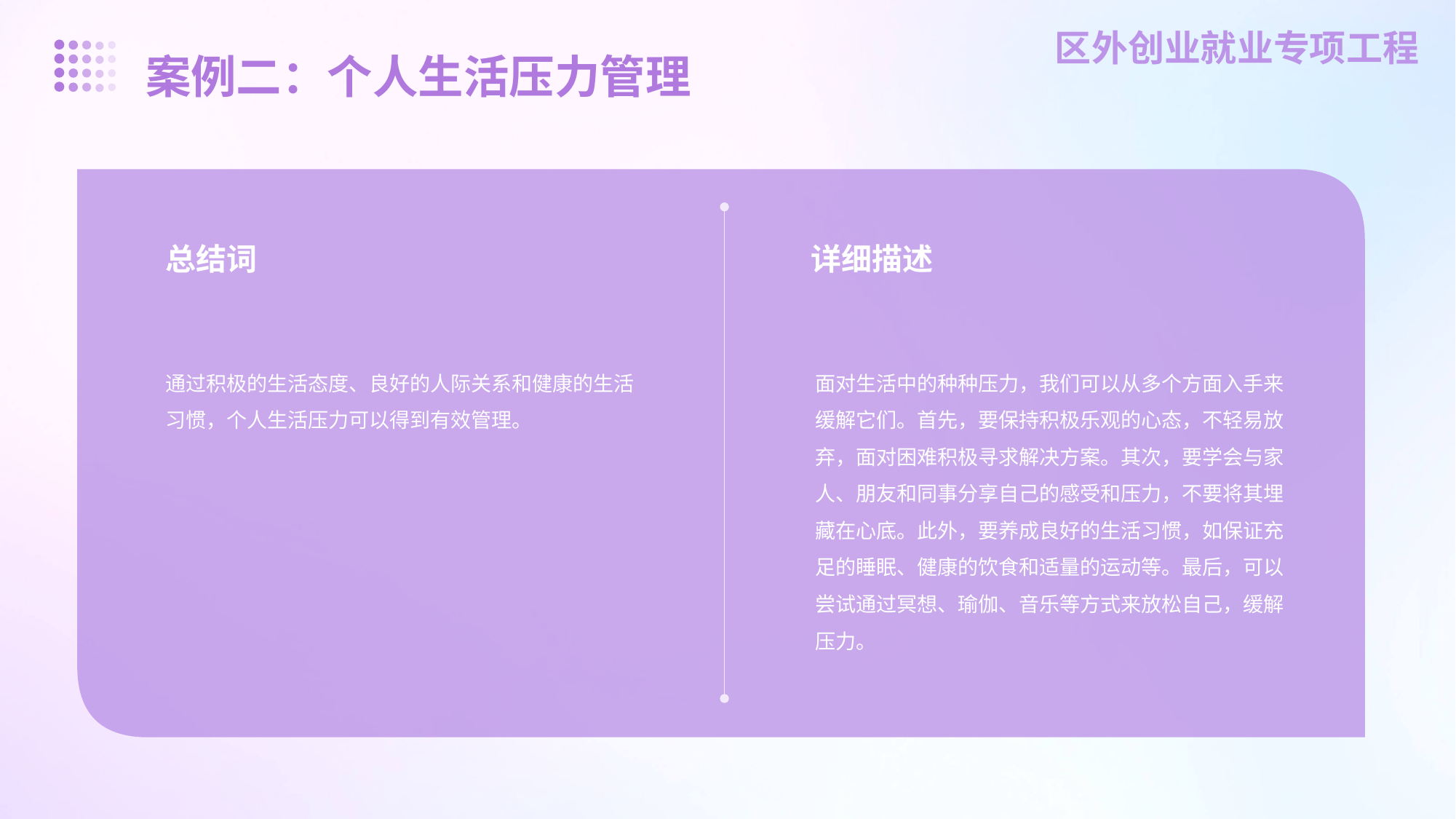

案例二：个人生活压力管理

总结词
详细描述
通过积极的生活态度、良好的人际关系和健康的生活习惯，个人生活压力可以得到有效管理。
面对生活中的种种压力，我们可以从多个方面入手来缓解它们。首先，要保持积极乐观的心态，不轻易放弃，面对困难积极寻求解决方案。其次，要学会与家人、朋友和同事分享自己的感受和压力，不要将其埋藏在心底。此外，要养成良好的生活习惯，如保证充足的睡眠、健康的饮食和适量的运动等。最后，可以尝试通过冥想、瑜伽、音乐等方式来放松自己，缓解压力。